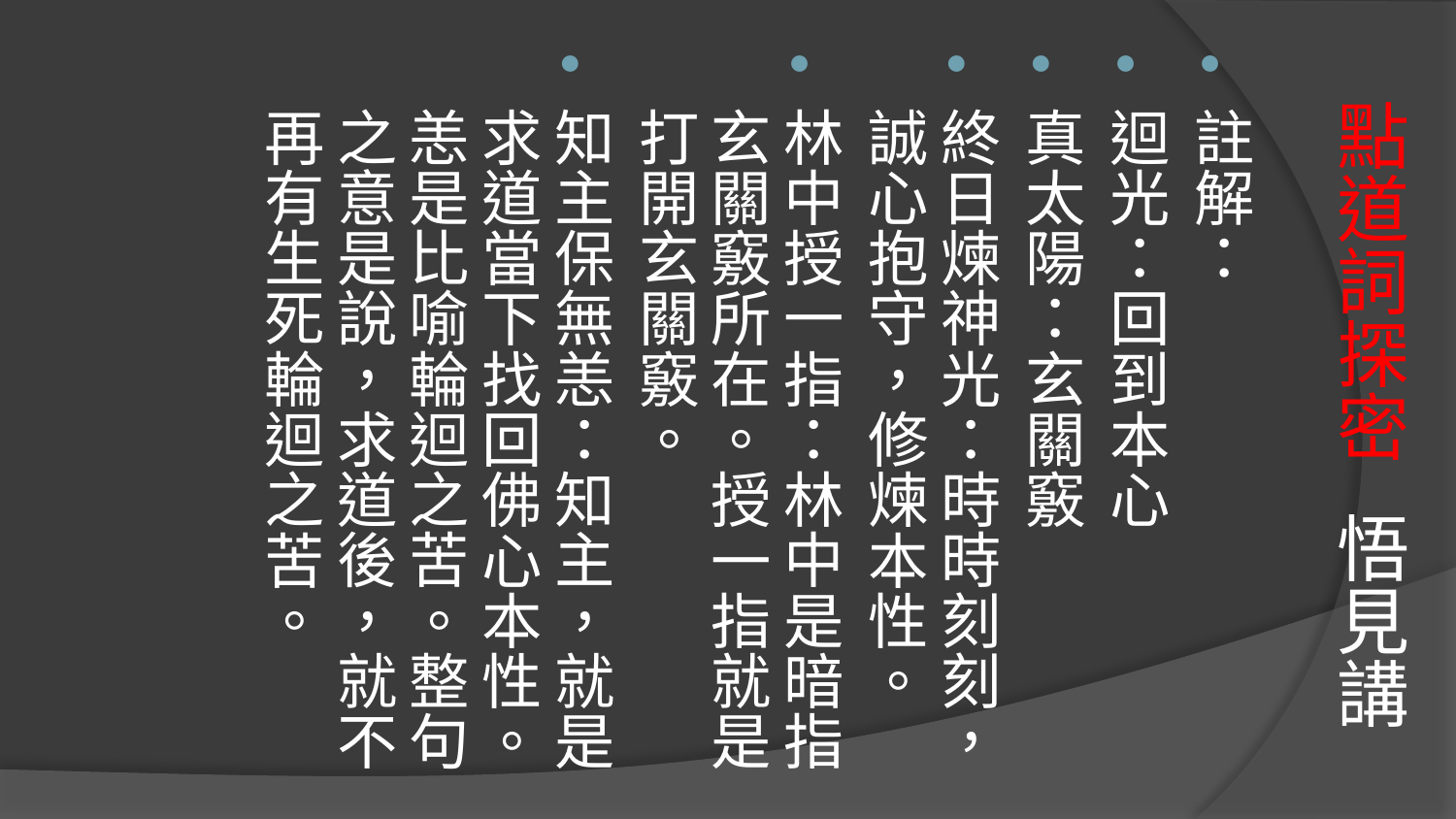

註解：
迴光：回到本心
真太陽：玄關竅
終日煉神光：時時刻刻，誠心抱守，修煉本性。
林中授一指：林中是暗指玄關竅所在。授一指就是打開玄關竅。
知主保無恙：知主，就是求道當下找回佛心本性。恙是比喻輪迴之苦。整句之意是說，求道後，就不再有生死輪迴之苦。

# 點道詞探密   悟見講